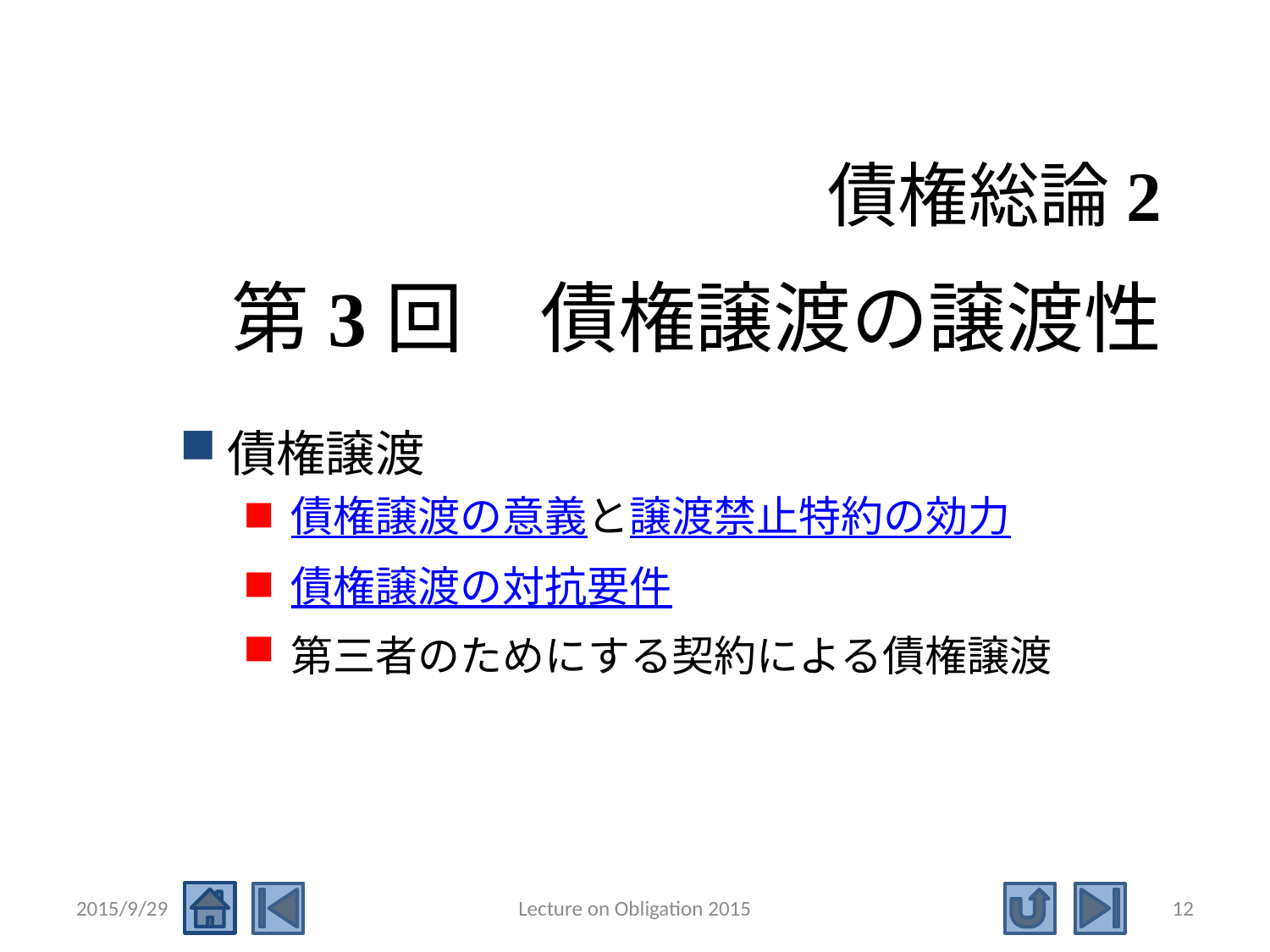

# 債権総論2 第3回　債権譲渡の譲渡性
債権譲渡
債権譲渡の意義と譲渡禁止特約の効力
債権譲渡の対抗要件
第三者のためにする契約による債権譲渡
2015/9/29
Lecture on Obligation 2015
12